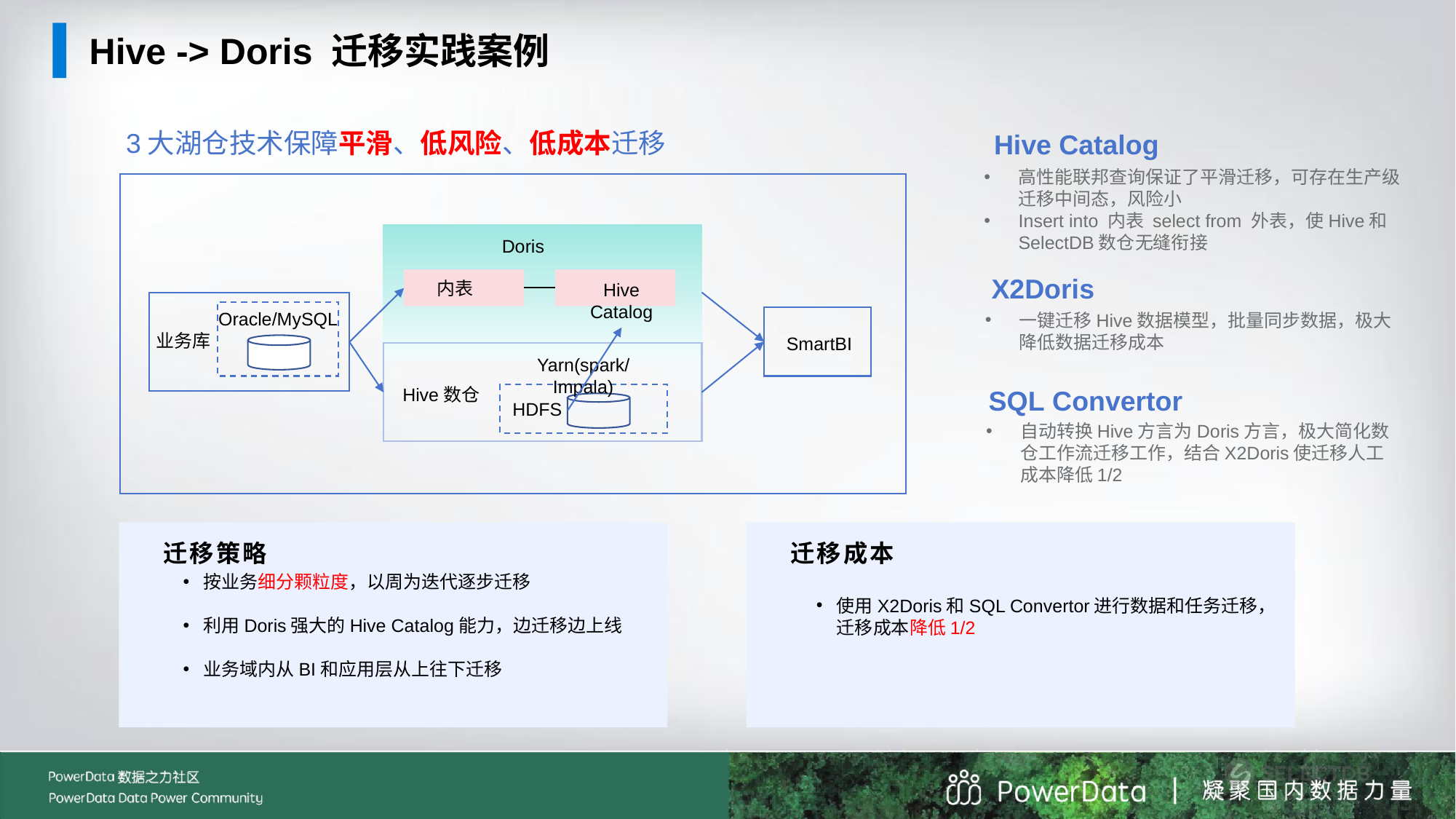

Hive -> Doris 迁移实践案例
3大湖仓技术保障平滑、低风险、低成本迁移
Hive Catalog
高性能联邦查询保证了平滑迁移，可存在生产级迁移中间态，风险小
Insert into 内表 select from 外表，使Hive和SelectDB数仓无缝衔接

Doris
X2Doris

内表
Hive Catalog

Oracle/MySQL
一键迁移Hive数据模型，批量同步数据，极大降低数据迁移成本

业务库
SmartBI

Yarn(spark/Impala)
Hive数仓
SQL Convertor

HDFS

自动转换Hive方言为Doris方言，极大简化数仓工作流迁移工作，结合X2Doris使迁移人工成本降低1/2

迁移策略
迁移成本
按业务细分颗粒度，以周为迭代逐步迁移

利用Doris强大的Hive Catalog能力，边迁移边上线

业务域内从BI和应用层从上往下迁移

使用X2Doris和SQL Convertor进行数据和任务迁移，迁移成本降低1/2